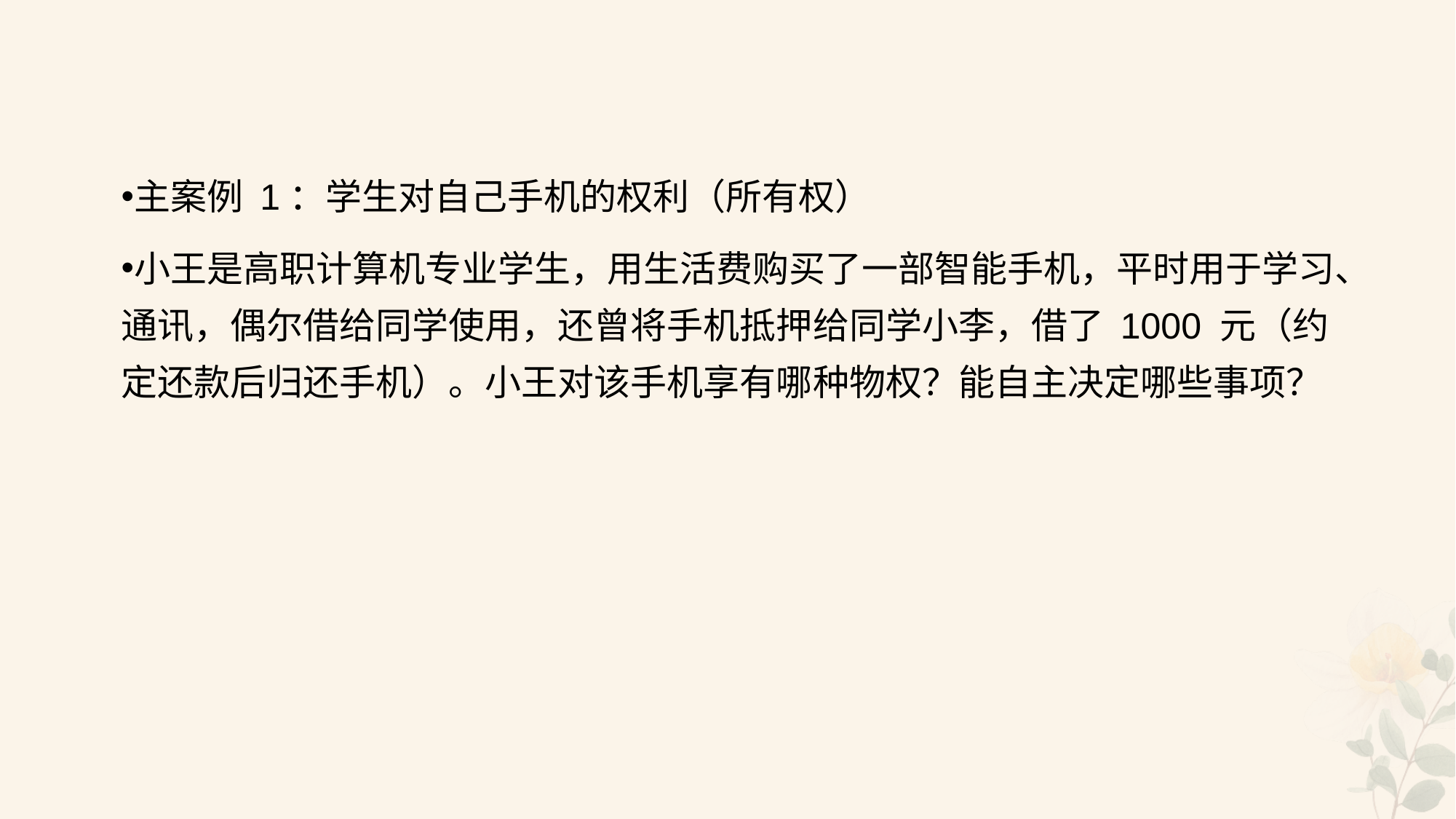

#
主案例 1：学生对自己手机的权利（所有权）
小王是高职计算机专业学生，用生活费购买了一部智能手机，平时用于学习、通讯，偶尔借给同学使用，还曾将手机抵押给同学小李，借了 1000 元（约定还款后归还手机）。小王对该手机享有哪种物权？能自主决定哪些事项？